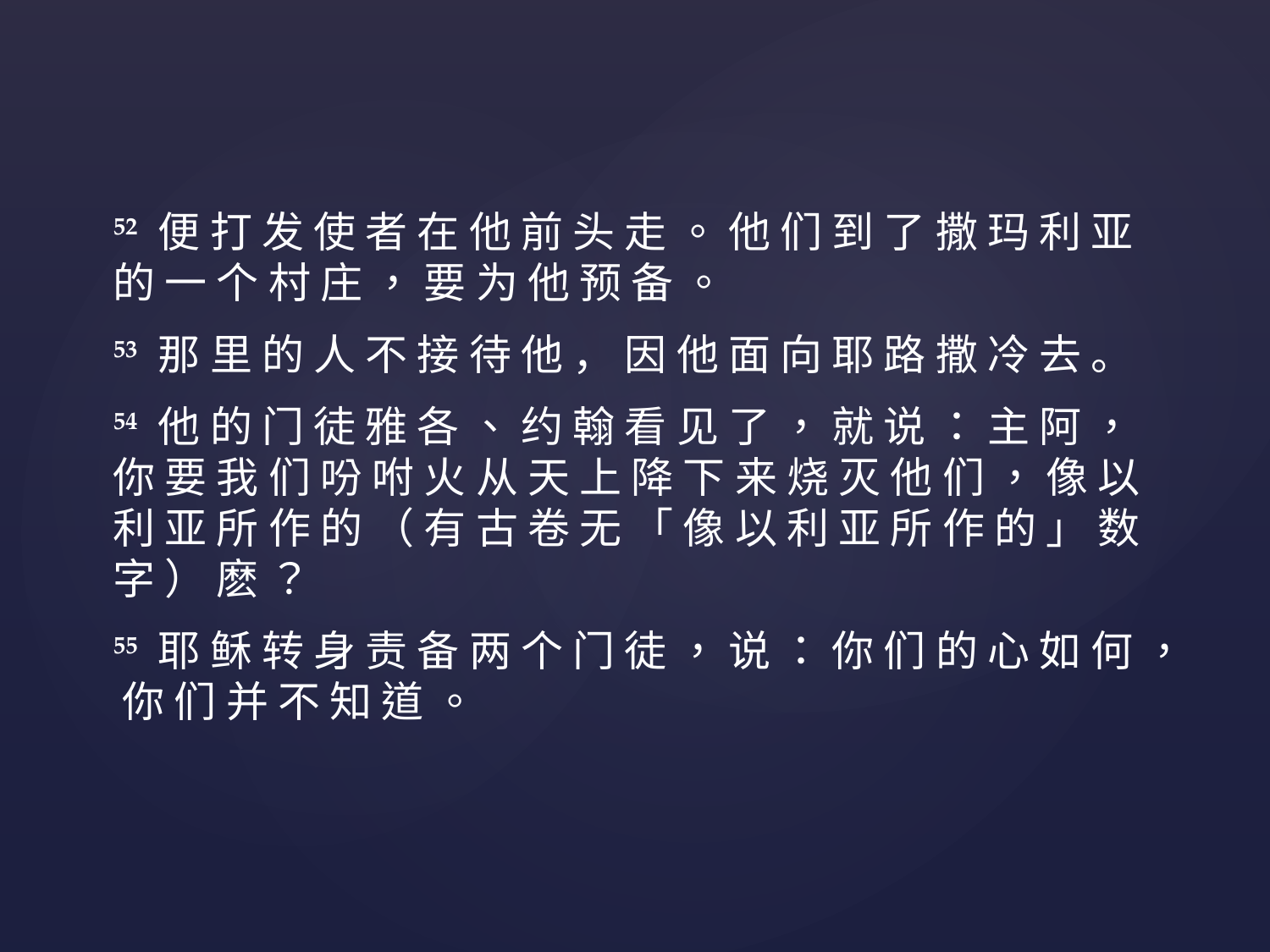

52 便 打 发 使 者 在 他 前 头 走 。 他 们 到 了 撒 玛 利 亚 的 一 个 村 庄 ， 要 为 他 预 备 。
53 那 里 的 人 不 接 待 他 ， 因 他 面 向 耶 路 撒 冷 去 。
54 他 的 门 徒 雅 各 、 约 翰 看 见 了 ， 就 说 ： 主 阿 ， 你 要 我 们 吩 咐 火 从 天 上 降 下 来 烧 灭 他 们 ， 像 以 利 亚 所 作 的 （ 有 古 卷 无 「 像 以 利 亚 所 作 的 」 数 字 ） 麽 ？
55 耶 稣 转 身 责 备 两 个 门 徒 ， 说 ： 你 们 的 心 如 何 ， 你 们 并 不 知 道 。